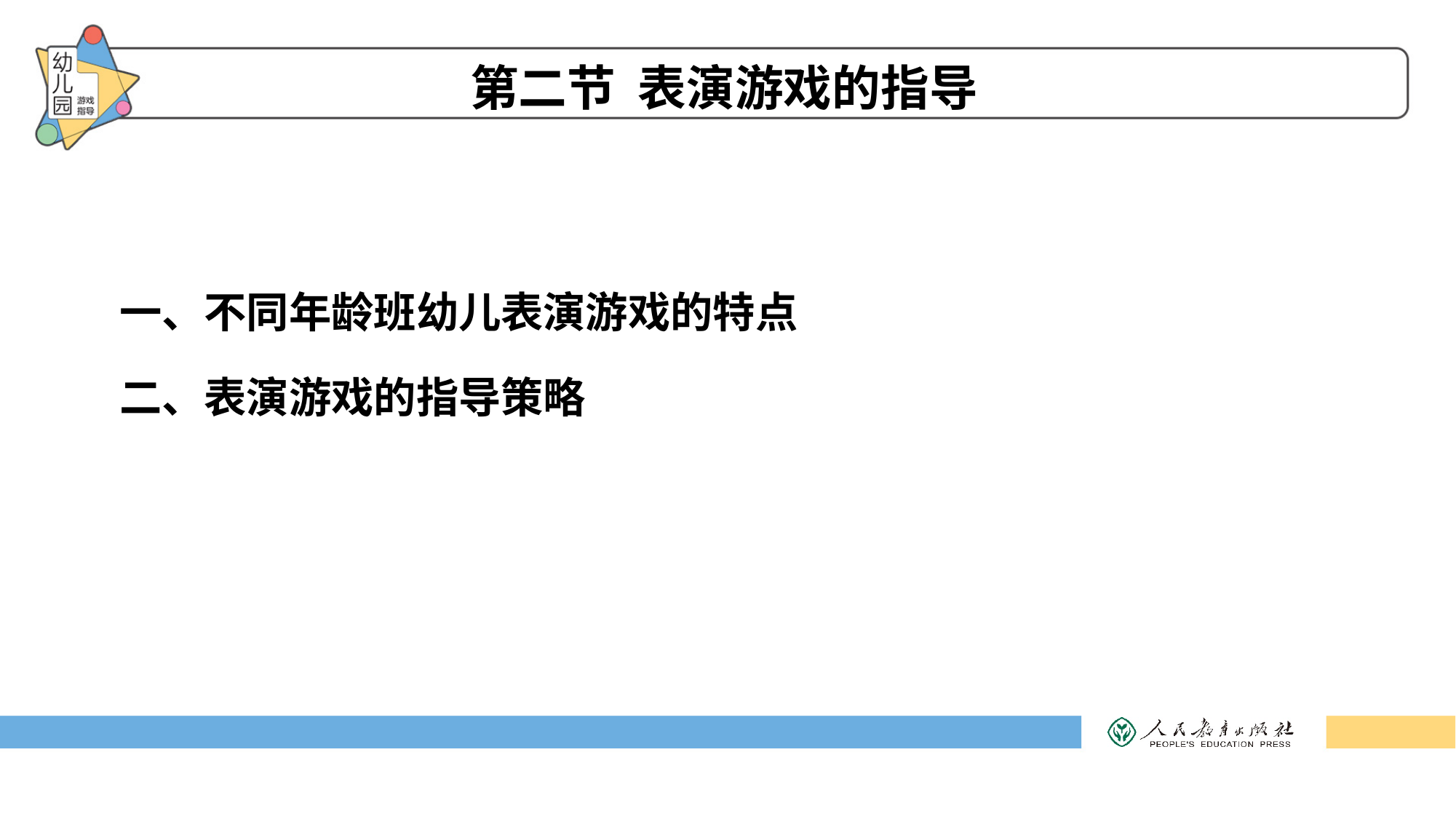

第二节  表演游戏的指导
一、不同年龄班幼儿表演游戏的特点
二、表演游戏的指导策略